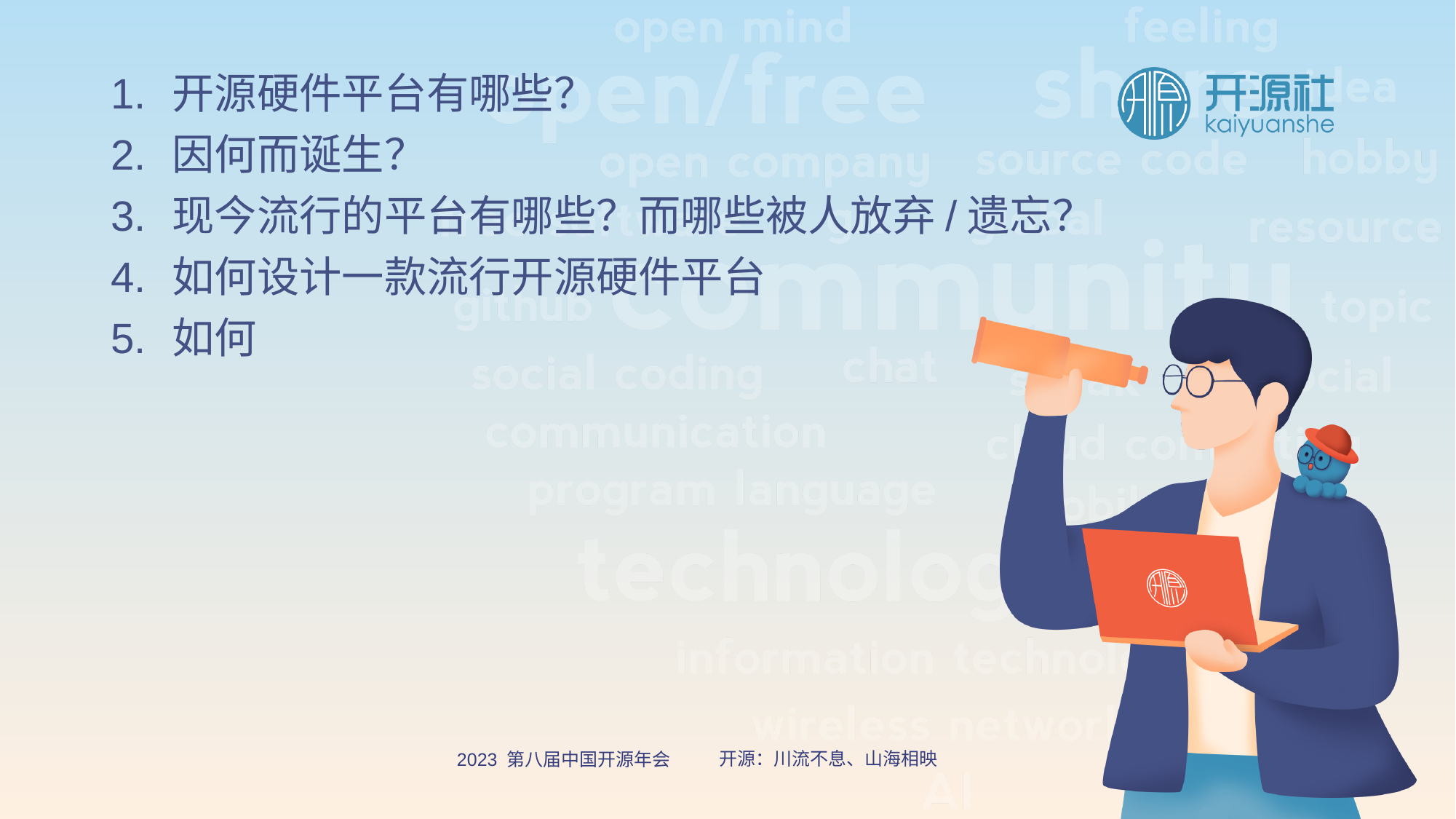

开源硬件平台有哪些？
因何而诞生？
现今流行的平台有哪些？而哪些被人放弃/遗忘？
如何设计一款流行开源硬件平台
如何